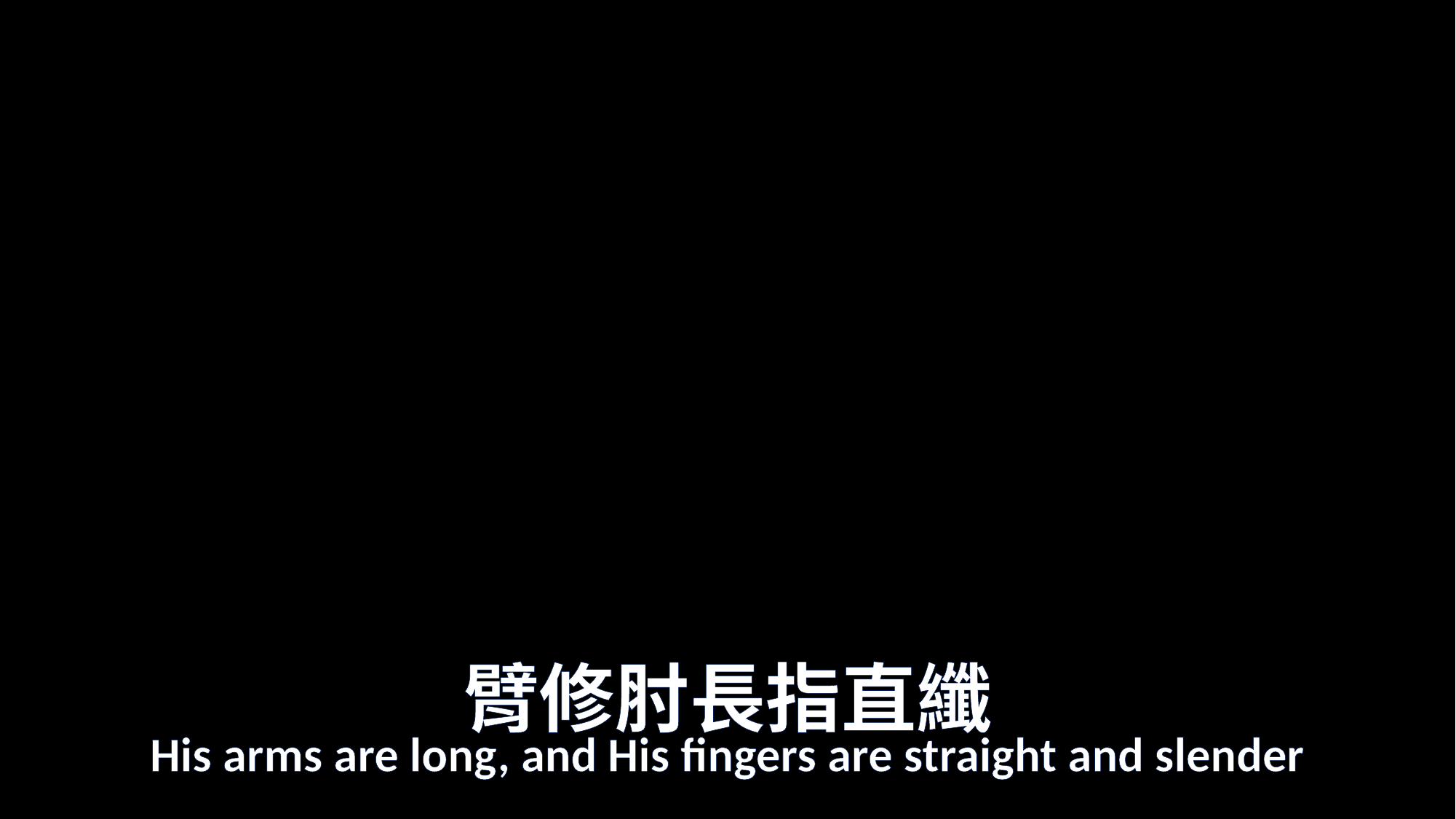

# 臂修肘長指直纖
His arms are long, and His fingers are straight and slender